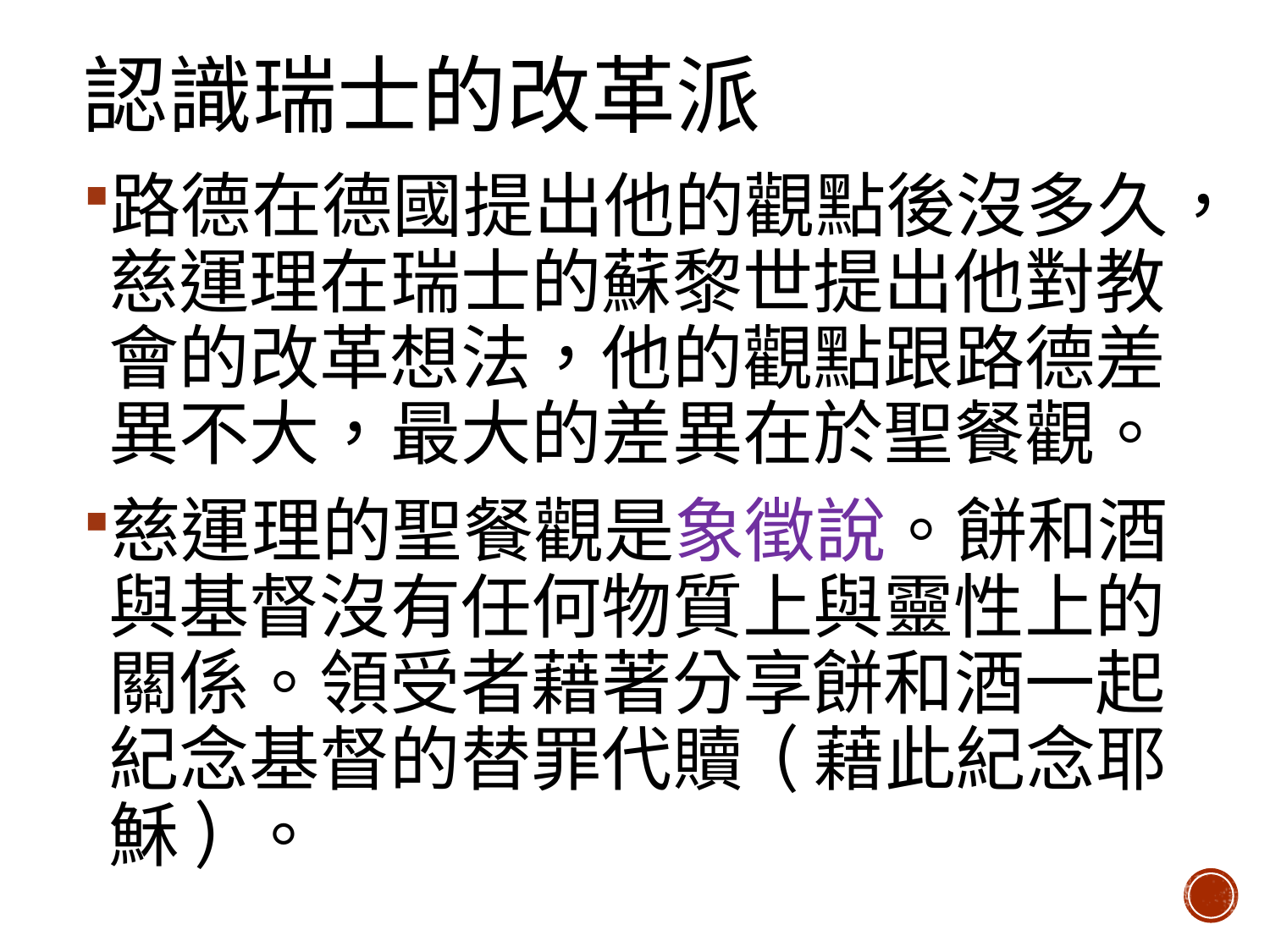

# 認識瑞士的改革派
路德在德國提出他的觀點後沒多久，慈運理在瑞士的蘇黎世提出他對教會的改革想法，他的觀點跟路德差異不大，最大的差異在於聖餐觀。
慈運理的聖餐觀是象徵說。餅和酒與基督沒有任何物質上與靈性上的關係。領受者藉著分享餅和酒一起紀念基督的替罪代贖 (藉此紀念耶穌) 。